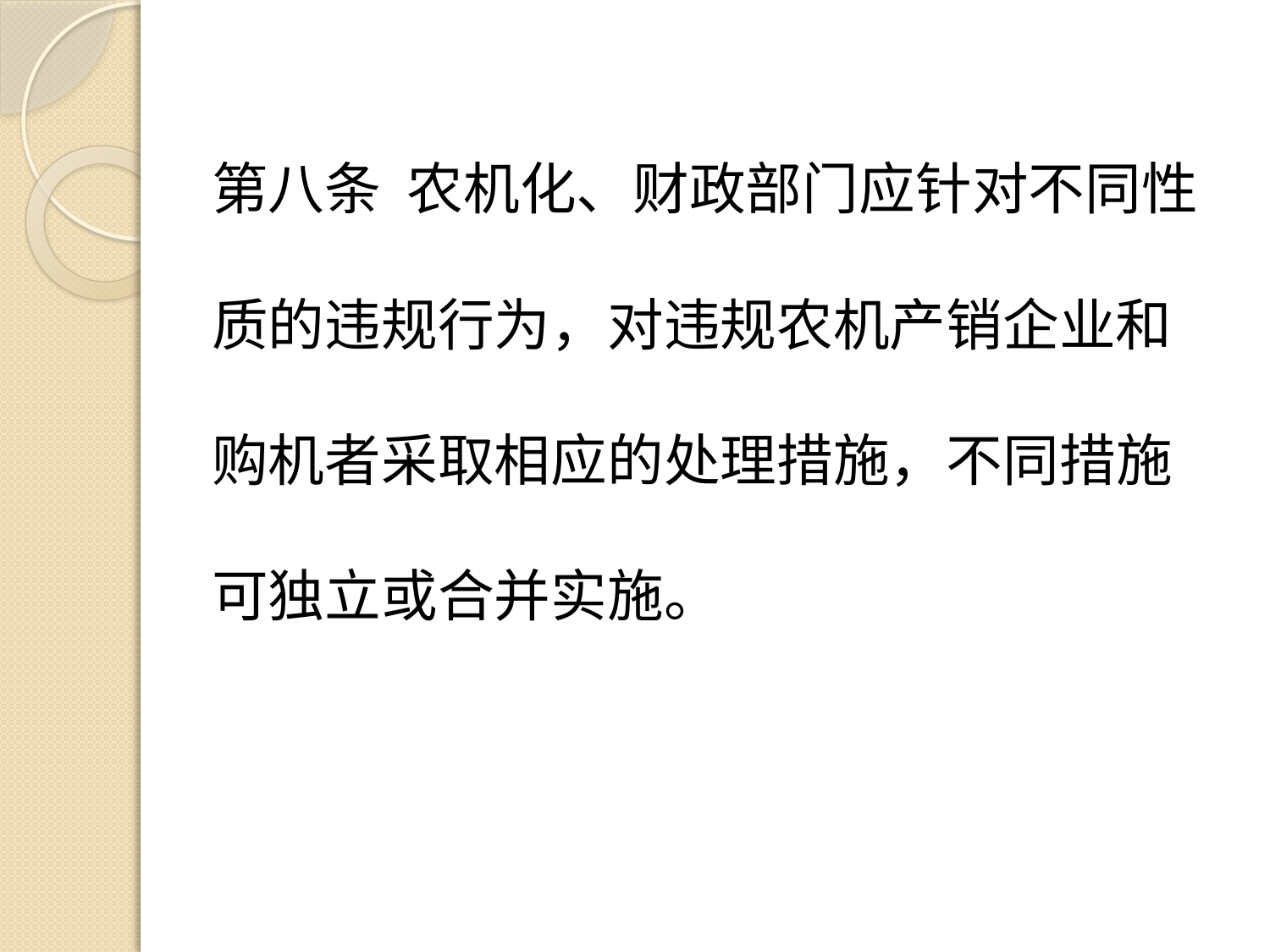

第八条  农机化、财政部门应针对不同性质的违规行为，对违规农机产销企业和购机者采取相应的处理措施，不同措施可独立或合并实施。